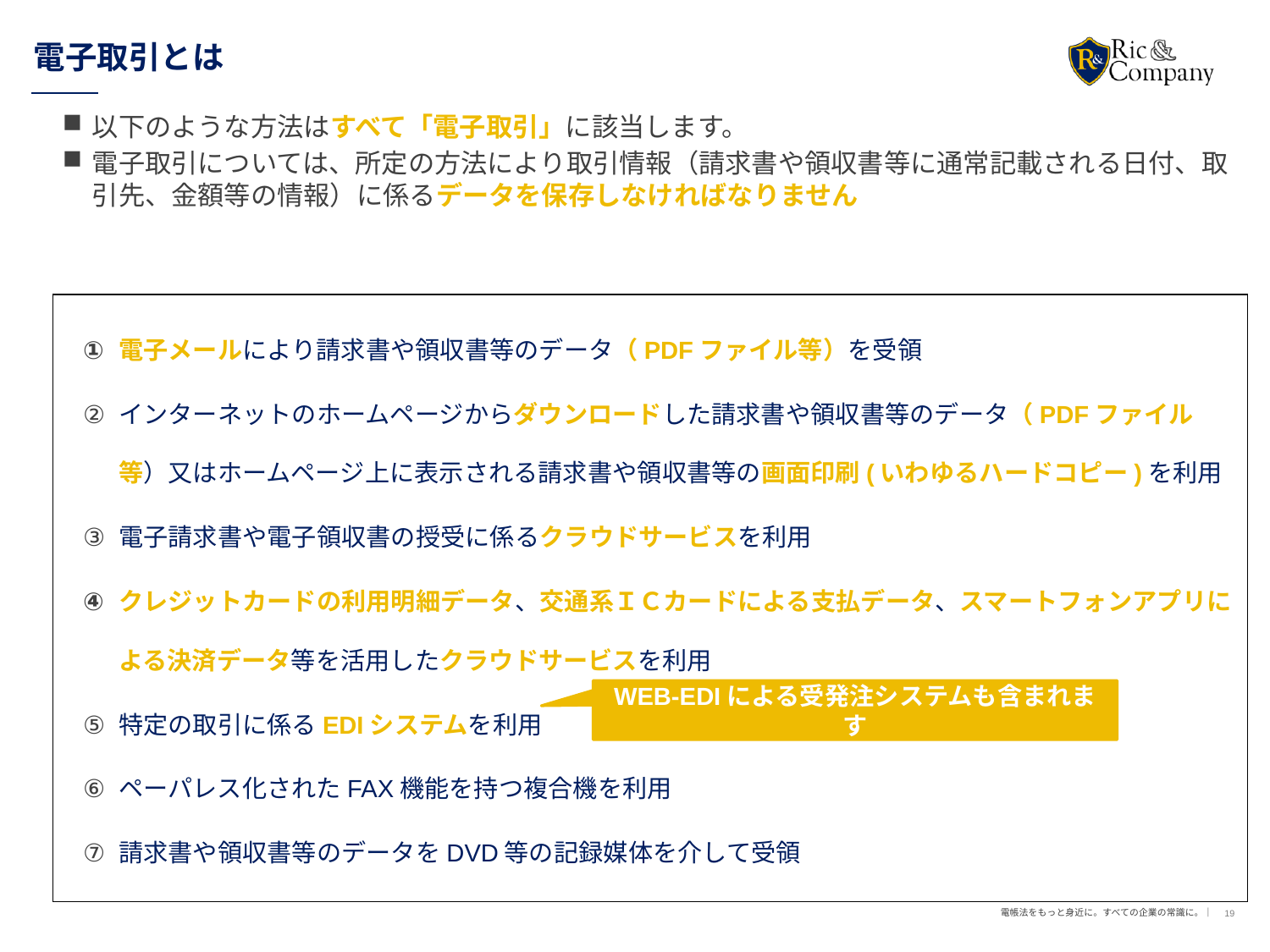

# 電子取引とは
以下のような方法はすべて「電子取引」に該当します。
電子取引については、所定の方法により取引情報（請求書や領収書等に通常記載される日付、取引先、金額等の情報）に係るデータを保存しなければなりません

電子メールにより請求書や領収書等のデータ（PDFファイル等）を受領
インターネットのホームページからダウンロードした請求書や領収書等のデータ（PDFファイル等）又はホームページ上に表示される請求書や領収書等の画面印刷(いわゆるハードコピー)を利用
電子請求書や電子領収書の授受に係るクラウドサービスを利用
クレジットカードの利用明細データ、交通系ＩＣカードによる支払データ、スマートフォンアプリによる決済データ等を活用したクラウドサービスを利用
特定の取引に係るEDIシステムを利用
ペーパレス化されたFAX機能を持つ複合機を利用
請求書や領収書等のデータをDVD等の記録媒体を介して受領

WEB-EDIによる受発注システムも含まれます